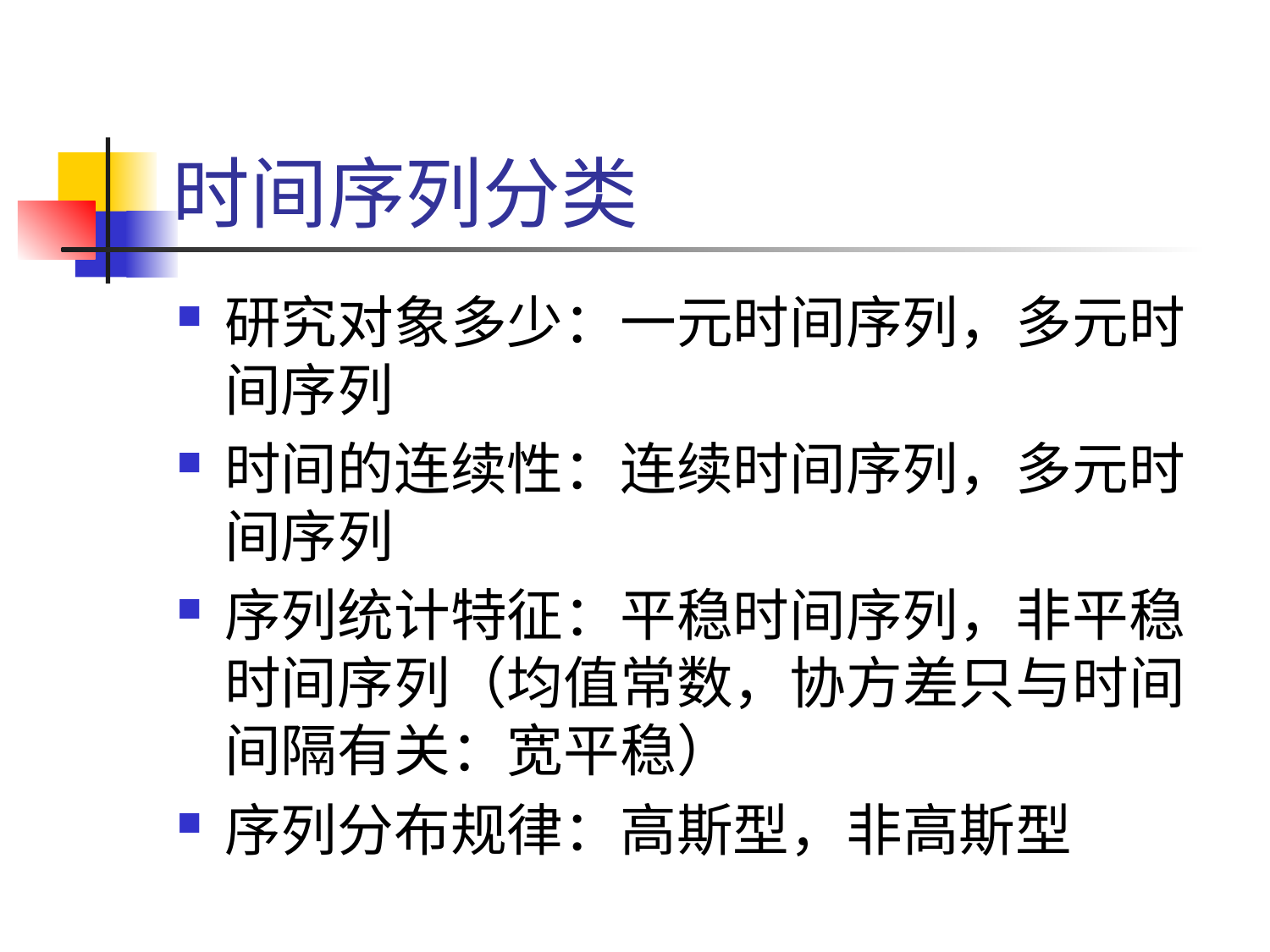

# 时间序列分类
研究对象多少：一元时间序列，多元时间序列
时间的连续性：连续时间序列，多元时间序列
序列统计特征：平稳时间序列，非平稳时间序列（均值常数，协方差只与时间间隔有关：宽平稳）
序列分布规律：高斯型，非高斯型